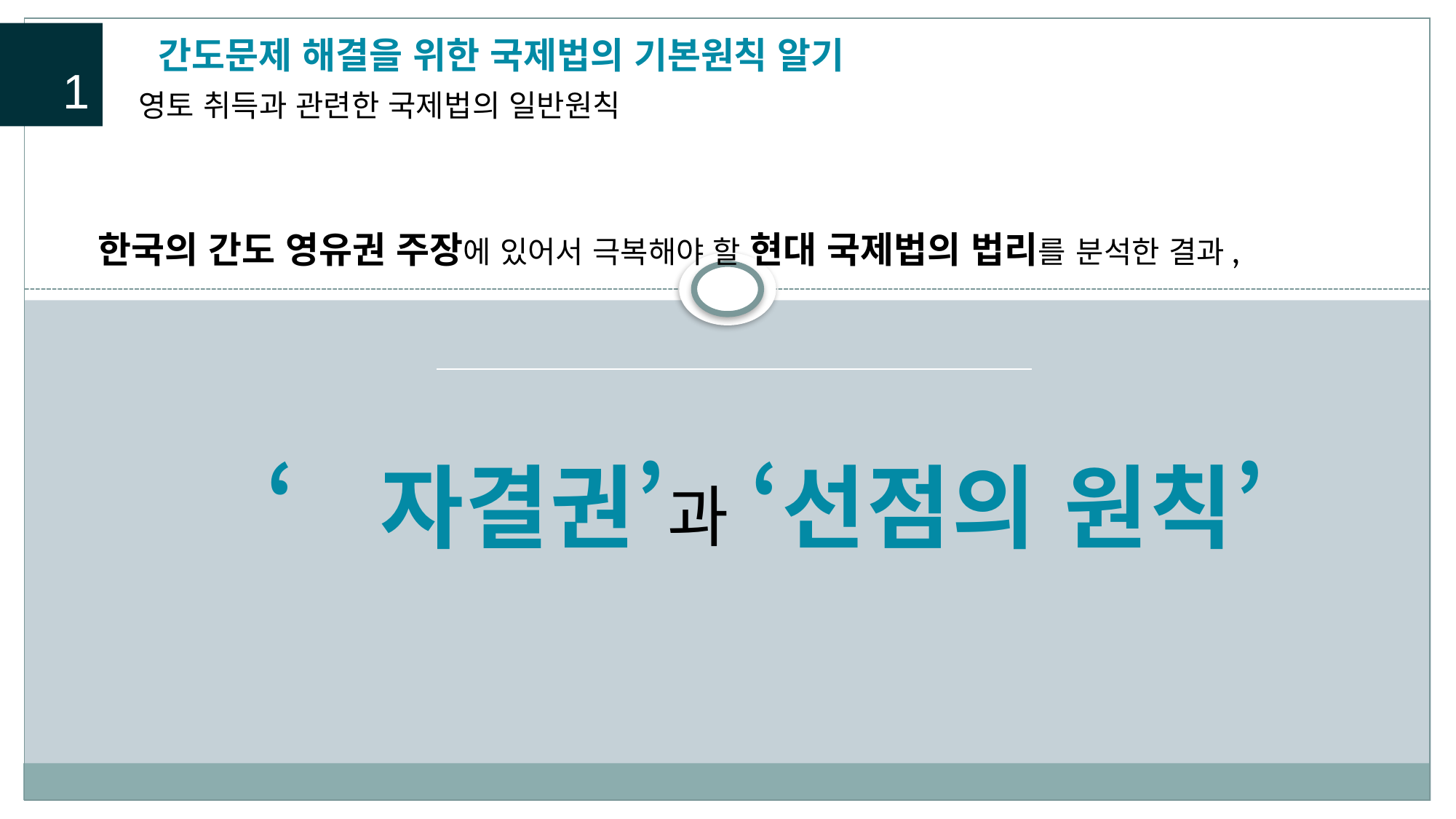

간도문제 해결을 위한 국제법의 기본원칙 알기

1
영토 취득과 관련한 국제법의 일반원칙
한국의 간도 영유권 주장에 있어서 극복해야 할 현대 국제법의 법리를 분석한 결과,
‘자결권’과 ‘선점의 원칙’